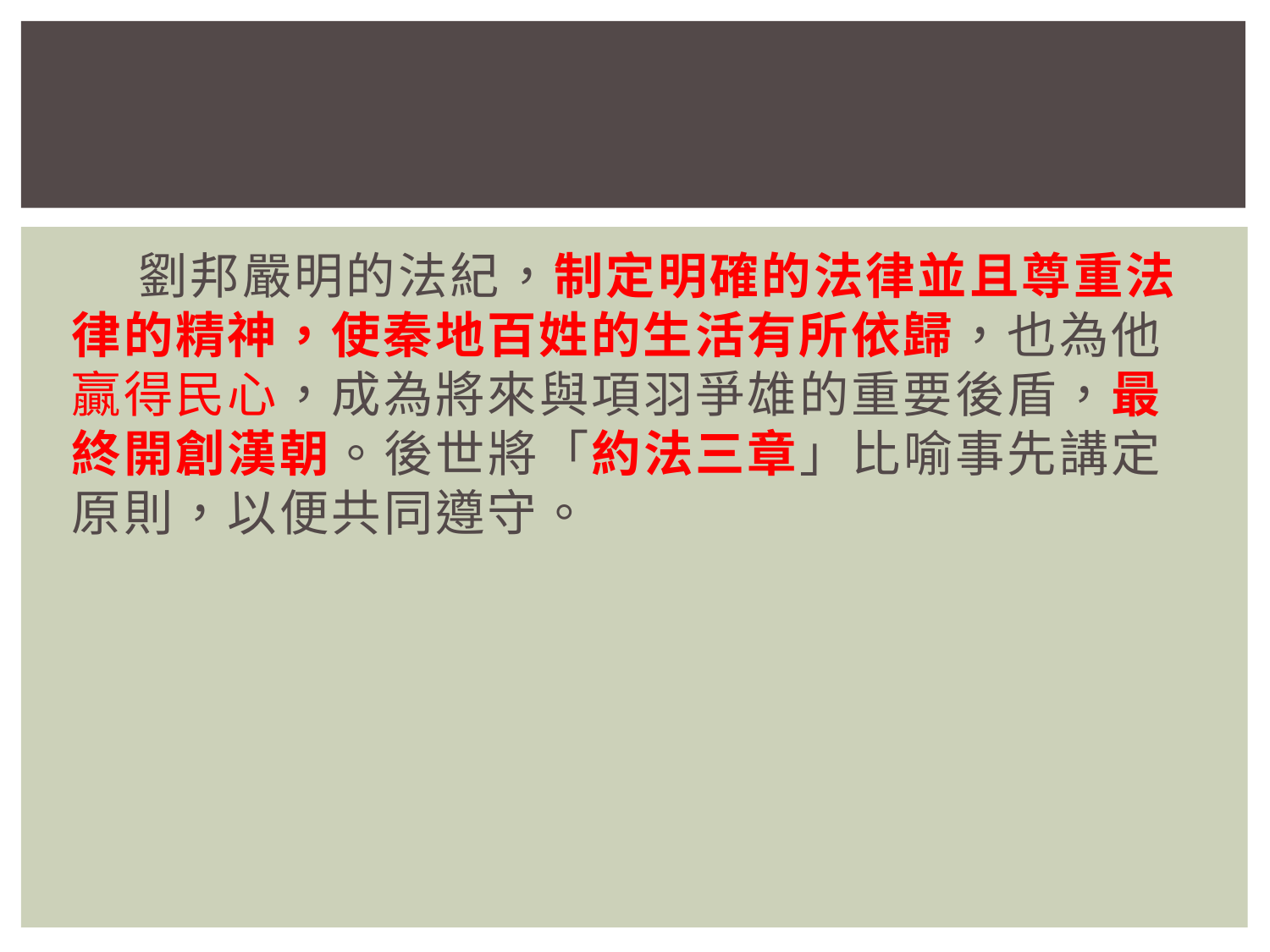

劉邦嚴明的法紀，制定明確的法律並且尊重法律的精神，使秦地百姓的生活有所依歸，也為他贏得民心，成為將來與項羽爭雄的重要後盾，最終開創漢朝。後世將「約法三章」比喻事先講定原則，以便共同遵守。